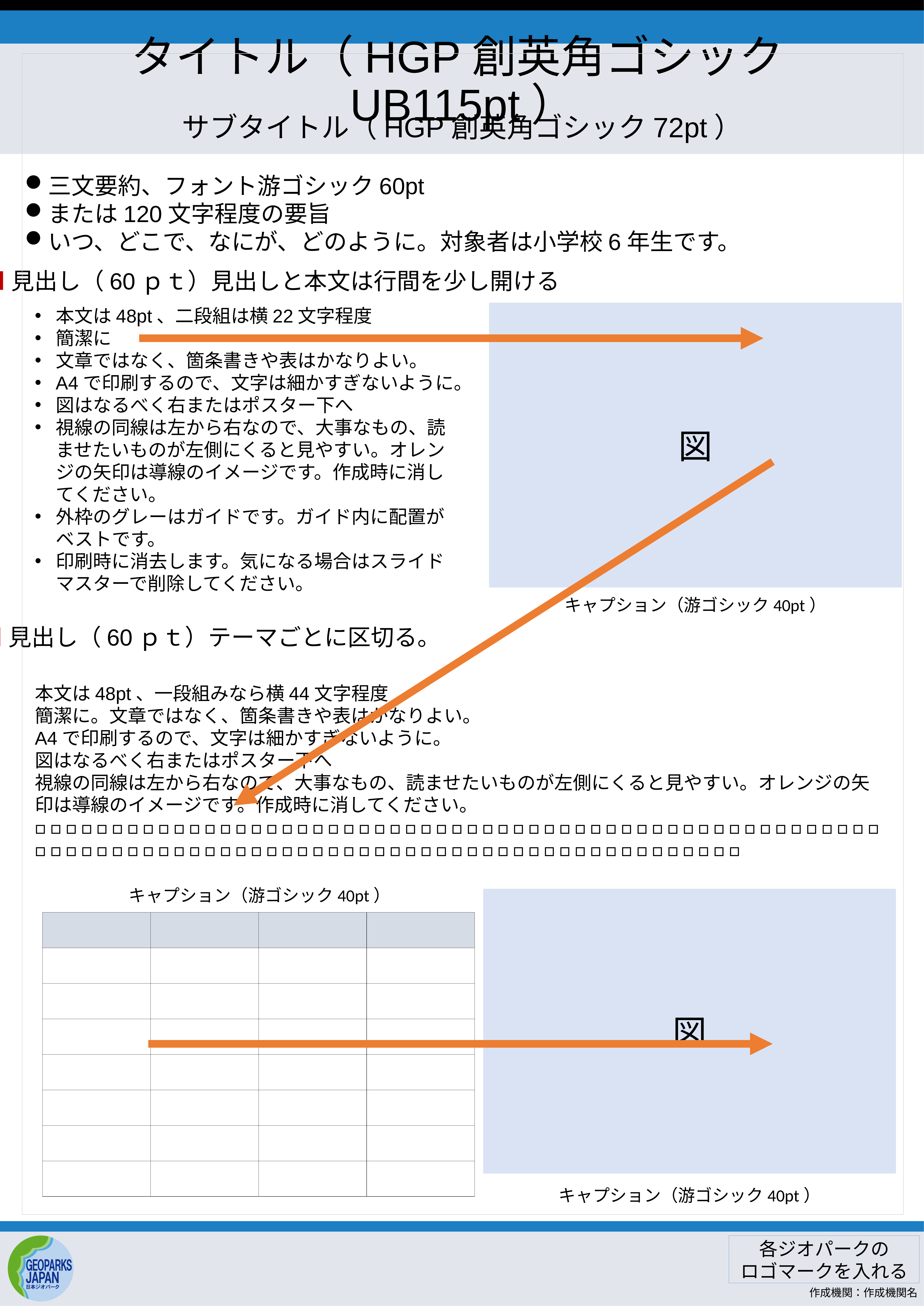

# タイトル（HGP創英角ゴシックUB115pt）

サブタイトル（HGP創英角ゴシック72pt）
三文要約、フォント游ゴシック60pt
または120文字程度の要旨
いつ、どこで、なにが、どのように。対象者は小学校6年生です。
■見出し（60ｐｔ）見出しと本文は行間を少し開ける
本文は48pt、二段組は横22文字程度
簡潔に
文章ではなく、箇条書きや表はかなりよい。
A4で印刷するので、文字は細かすぎないように。
図はなるべく右またはポスター下へ
視線の同線は左から右なので、大事なもの、読ませたいものが左側にくると見やすい。オレンジの矢印は導線のイメージです。作成時に消してください。
外枠のグレーはガイドです。ガイド内に配置がベストです。
印刷時に消去します。気になる場合はスライドマスターで削除してください。
図
キャプション（游ゴシック40pt）
■見出し（60ｐｔ）テーマごとに区切る。
本文は48pt、一段組みなら横44文字程度
簡潔に。文章ではなく、箇条書きや表はかなりよい。
A4で印刷するので、文字は細かすぎないように。
図はなるべく右またはポスター下へ
視線の同線は左から右なので、大事なもの、読ませたいものが左側にくると見やすい。オレンジの矢印は導線のイメージです。作成時に消してください。
□ □ □ □ □ □ □ □ □ □ □ □ □ □ □ □ □ □ □ □ □ □ □ □ □ □ □ □ □ □ □ □ □ □ □ □ □ □ □ □ □ □ □ □ □ □ □ □ □ □ □ □ □ □ □ □ □ □ □ □ □ □ □ □ □ □ □ □ □ □ □ □ □ □ □ □ □ □ □ □ □ □ □ □ □ □ □ □ □ □ □ □ □ □ □ □ □ □ □ □ □
キャプション（游ゴシック40pt）
図
|  |  |  |  |
| --- | --- | --- | --- |
|  |  |  |  |
|  |  |  |  |
|  |  |  |  |
|  |  |  |  |
|  |  |  |  |
|  |  |  |  |
|  |  |  |  |
キャプション（游ゴシック40pt）
各ジオパークの
ロゴマークを入れる
作成機関：作成機関名